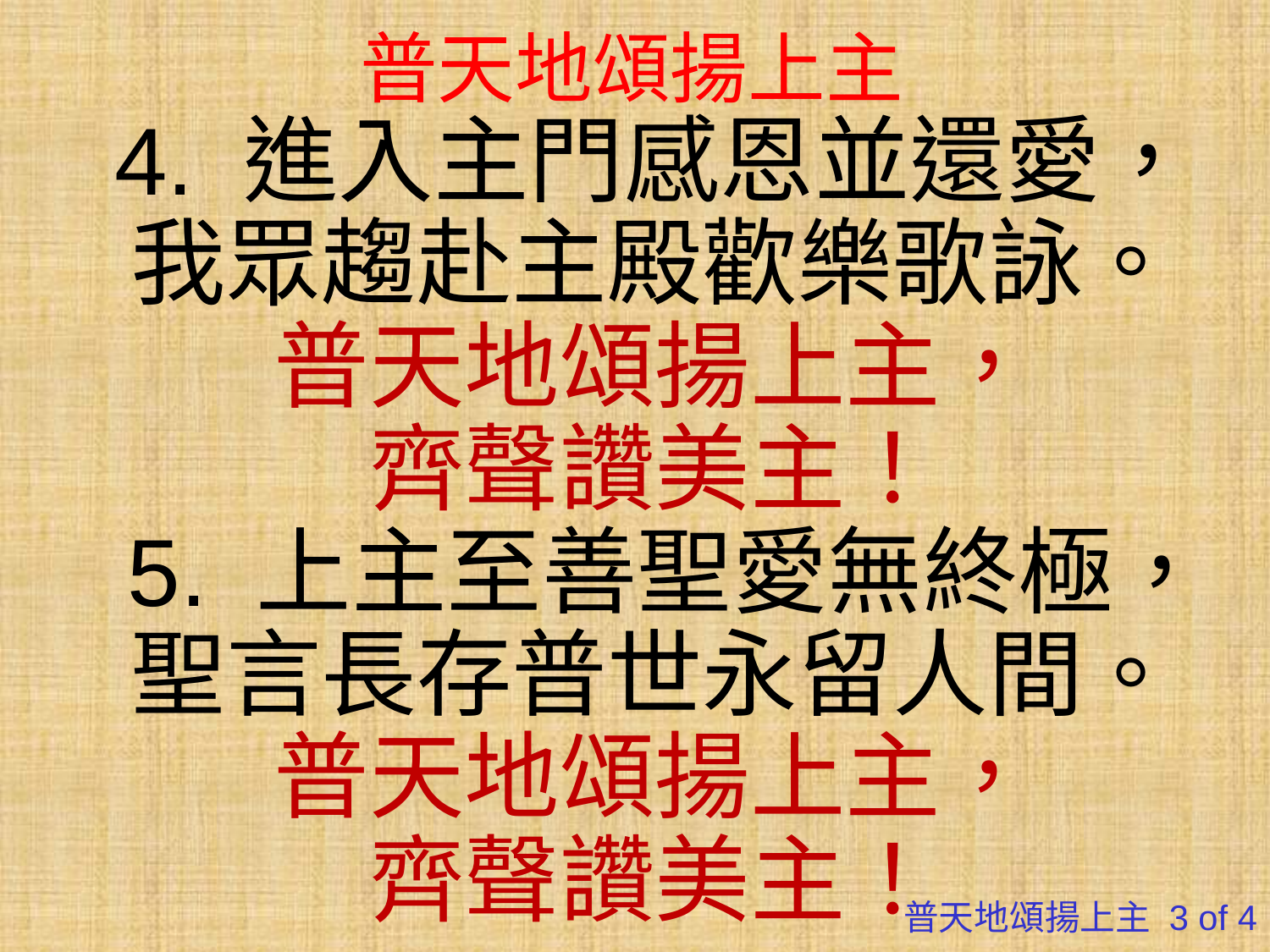

# 普天地頌揚上主
4. 進入主門感恩並還愛，
我眾趨赴主殿歡樂歌詠。
普天地頌揚上主，
齊聲讚美主！
 5. 上主至善聖愛無終極，聖言長存普世永留人間。
普天地頌揚上主，
齊聲讚美主！
普天地頌揚上主 3 of 4